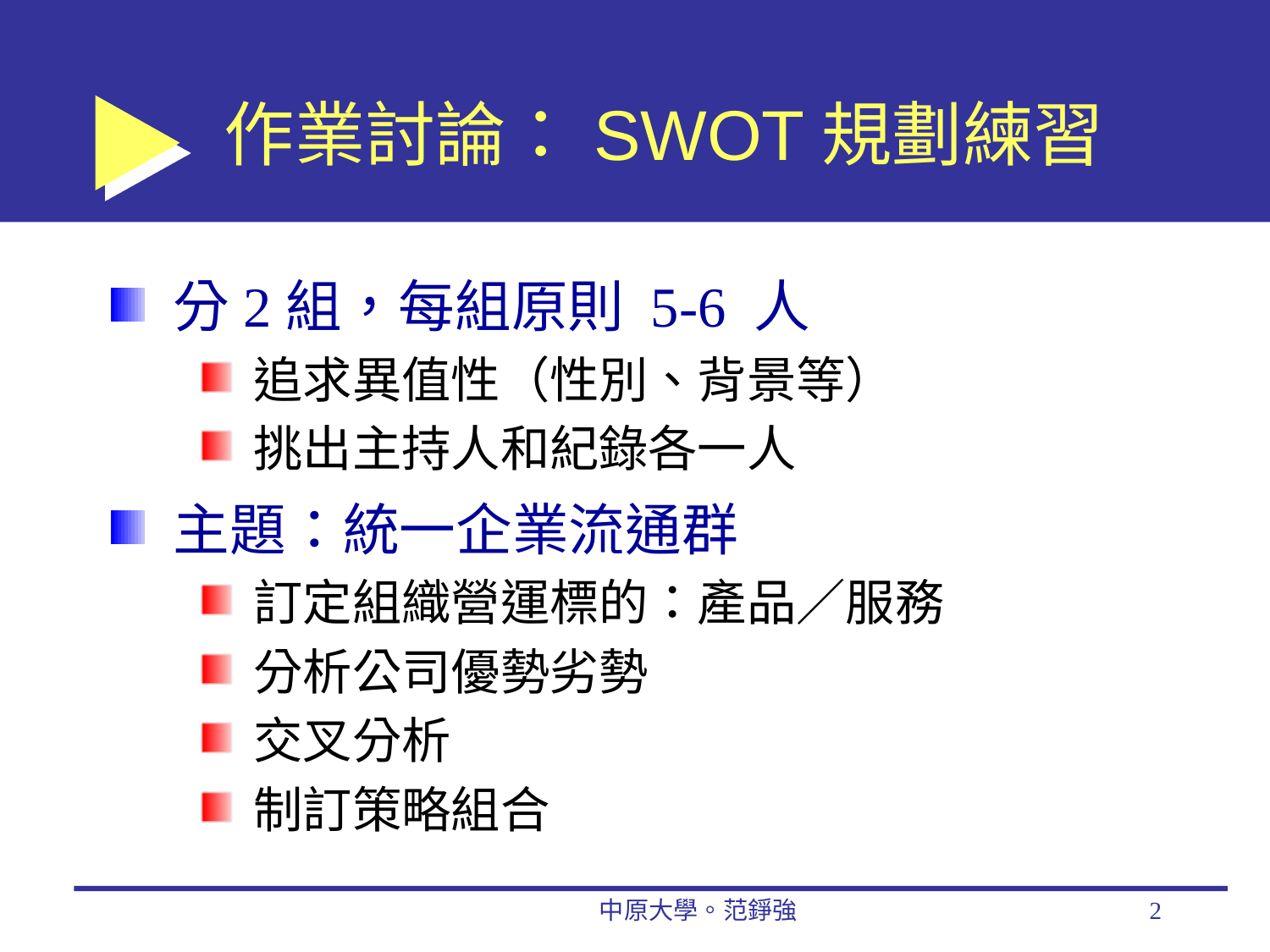

# 作業討論：SWOT規劃練習
分2組，每組原則 5-6 人
追求異值性（性別、背景等）
挑出主持人和紀錄各一人
主題：統一企業流通群
訂定組織營運標的：產品／服務
分析公司優勢劣勢
交叉分析
制訂策略組合
中原大學。范錚強
2